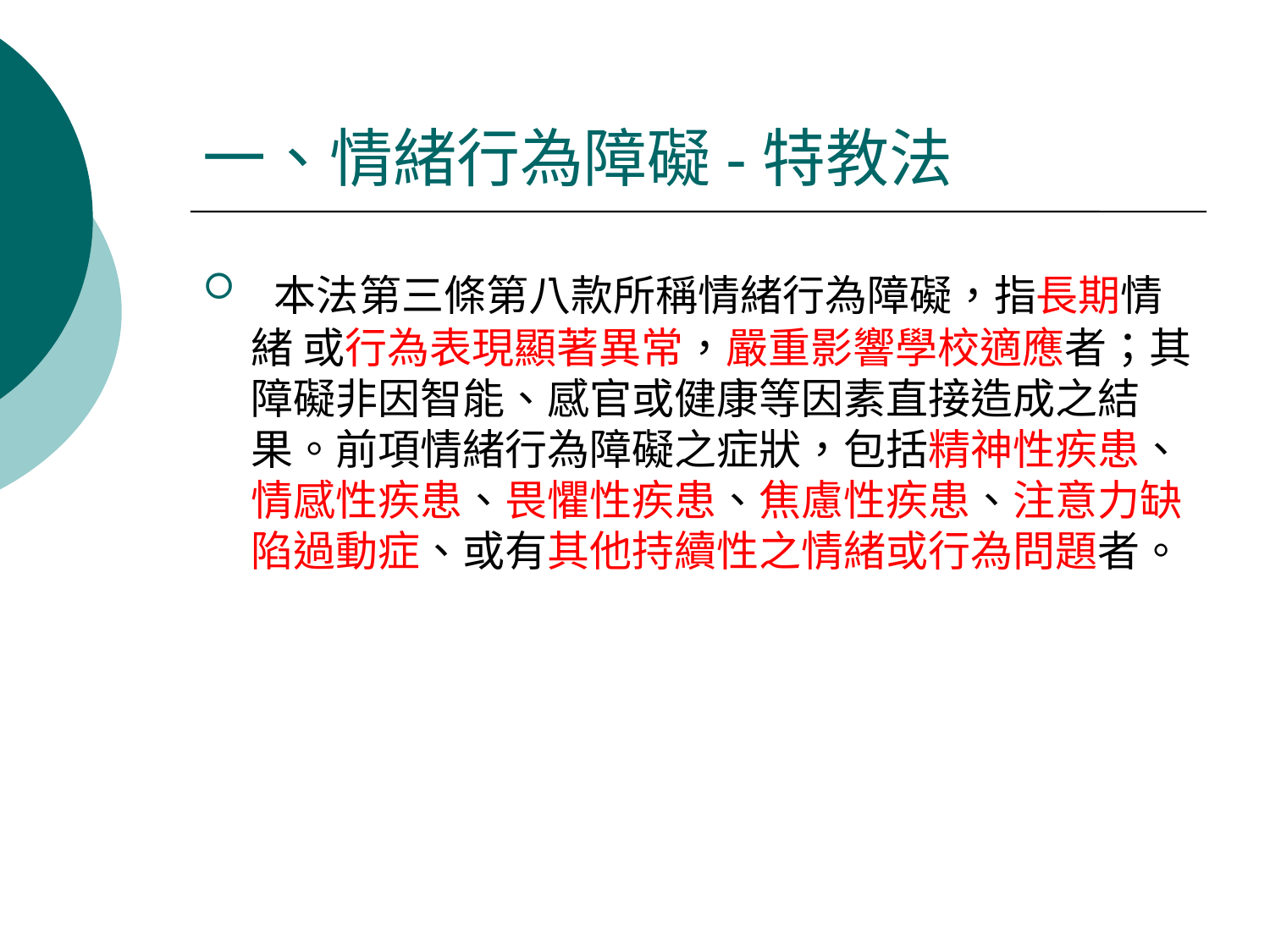

# 一、情緒行為障礙-特教法
 本法第三條第八款所稱情緒行為障礙，指長期情緒 或行為表現顯著異常，嚴重影響學校適應者；其障礙非因智能、感官或健康等因素直接造成之結果。前項情緒行為障礙之症狀，包括精神性疾患、情感性疾患、畏懼性疾患、焦慮性疾患、注意力缺陷過動症、或有其他持續性之情緒或行為問題者。